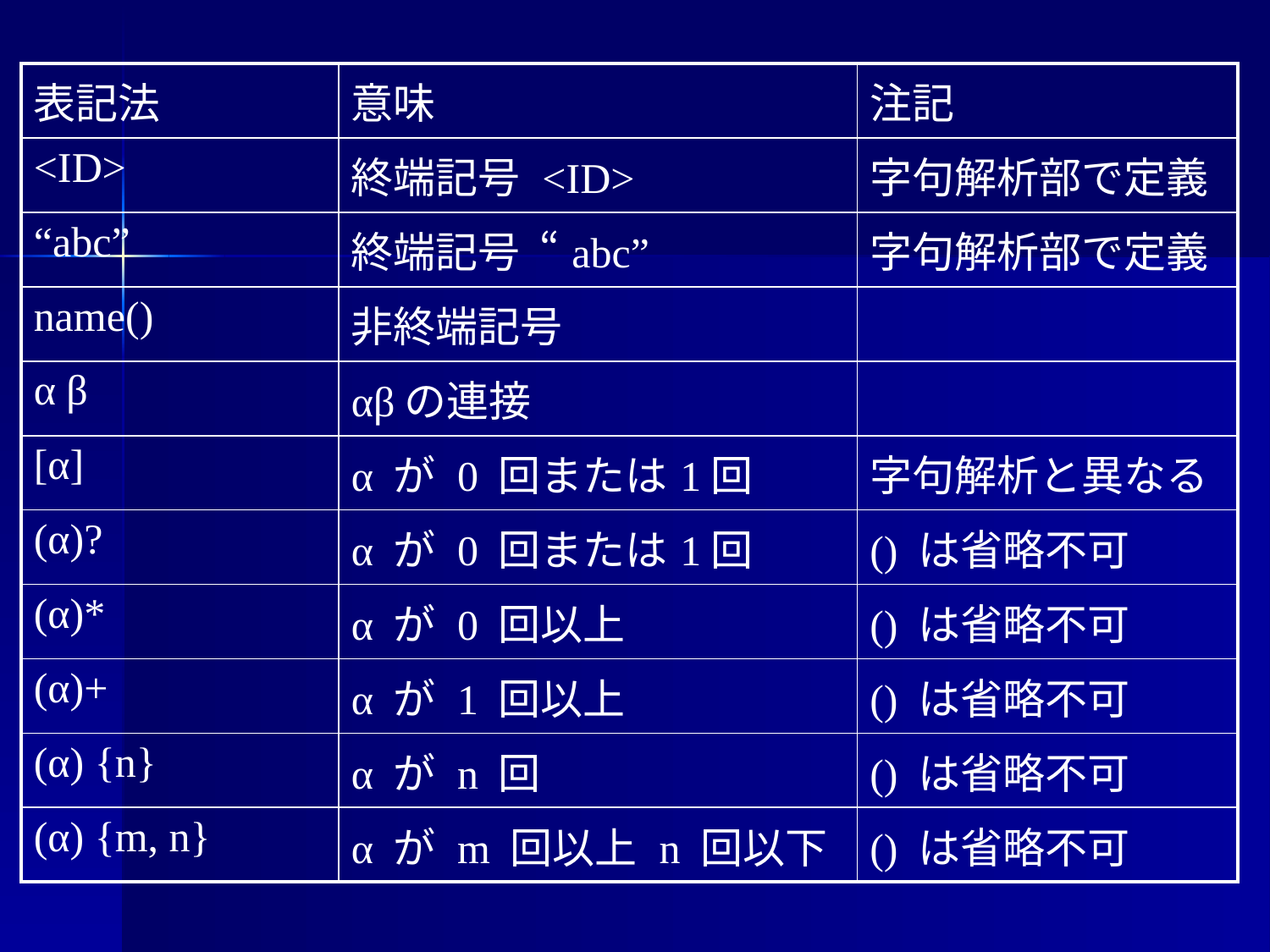

| 表記法 | 意味 | 注記 |
| --- | --- | --- |
| <ID> | 終端記号 <ID> | 字句解析部で定義 |
| “abc” | 終端記号 “abc” | 字句解析部で定義 |
| name() | 非終端記号 |  |
| α β | αβの連接 |  |
| [α] | α が 0 回または1回 | 字句解析と異なる |
| (α)? | α が 0 回または1回 | () は省略不可 |
| (α)\* | α が 0 回以上 | () は省略不可 |
| (α)+ | α が 1 回以上 | () は省略不可 |
| (α) {n} | α が n 回 | () は省略不可 |
| (α) {m, n} | α が m 回以上 n 回以下 | () は省略不可 |